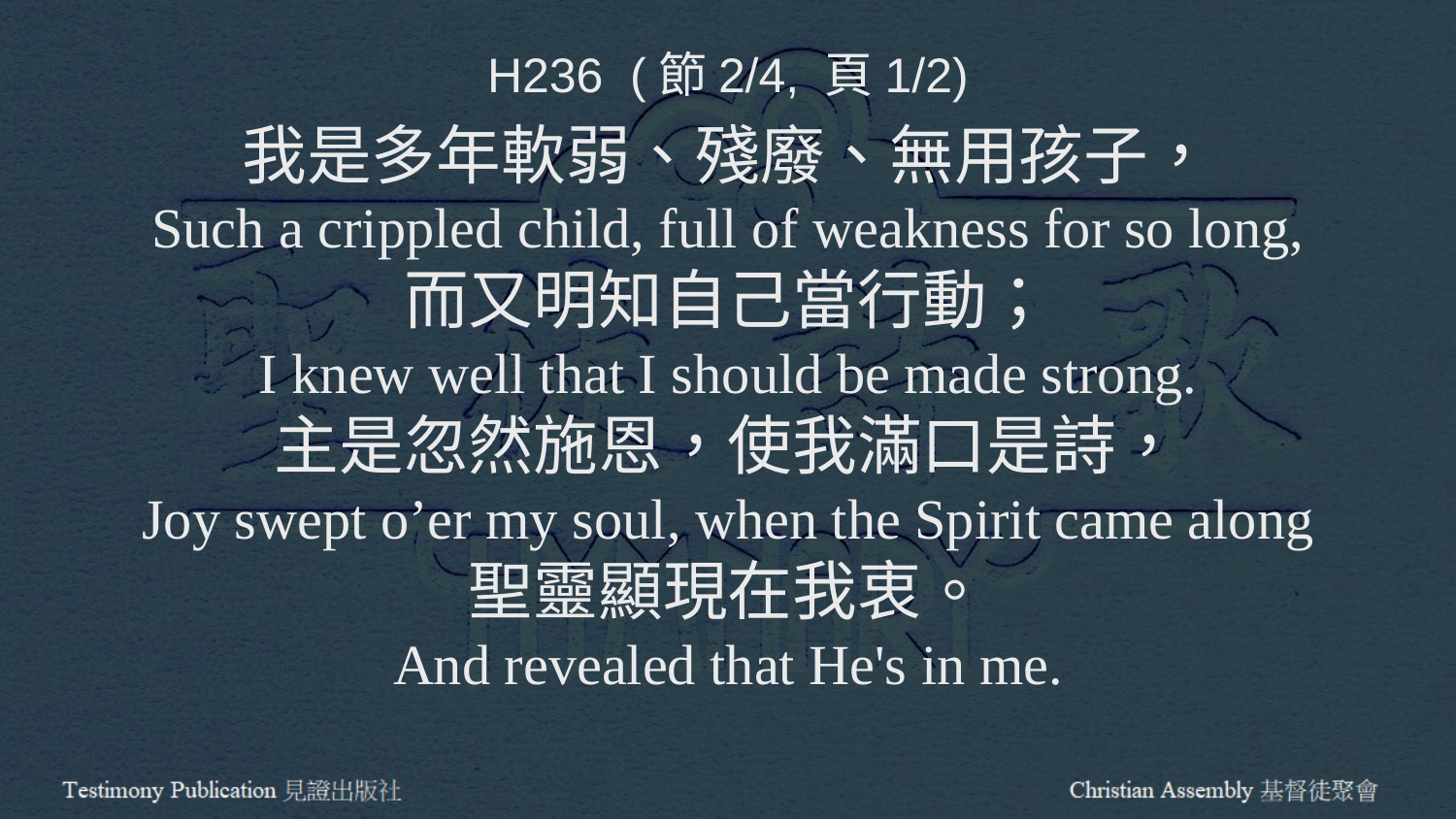

H236  (節2/4, 頁1/2)
我是多年軟弱、殘廢、無用孩子，
Such a crippled child, full of weakness for so long,
而又明知自己當行動；
I knew well that I should be made strong.
主是忽然施恩，使我滿口是詩，
Joy swept o’er my soul, when the Spirit came along
聖靈顯現在我衷。
And revealed that He's in me.